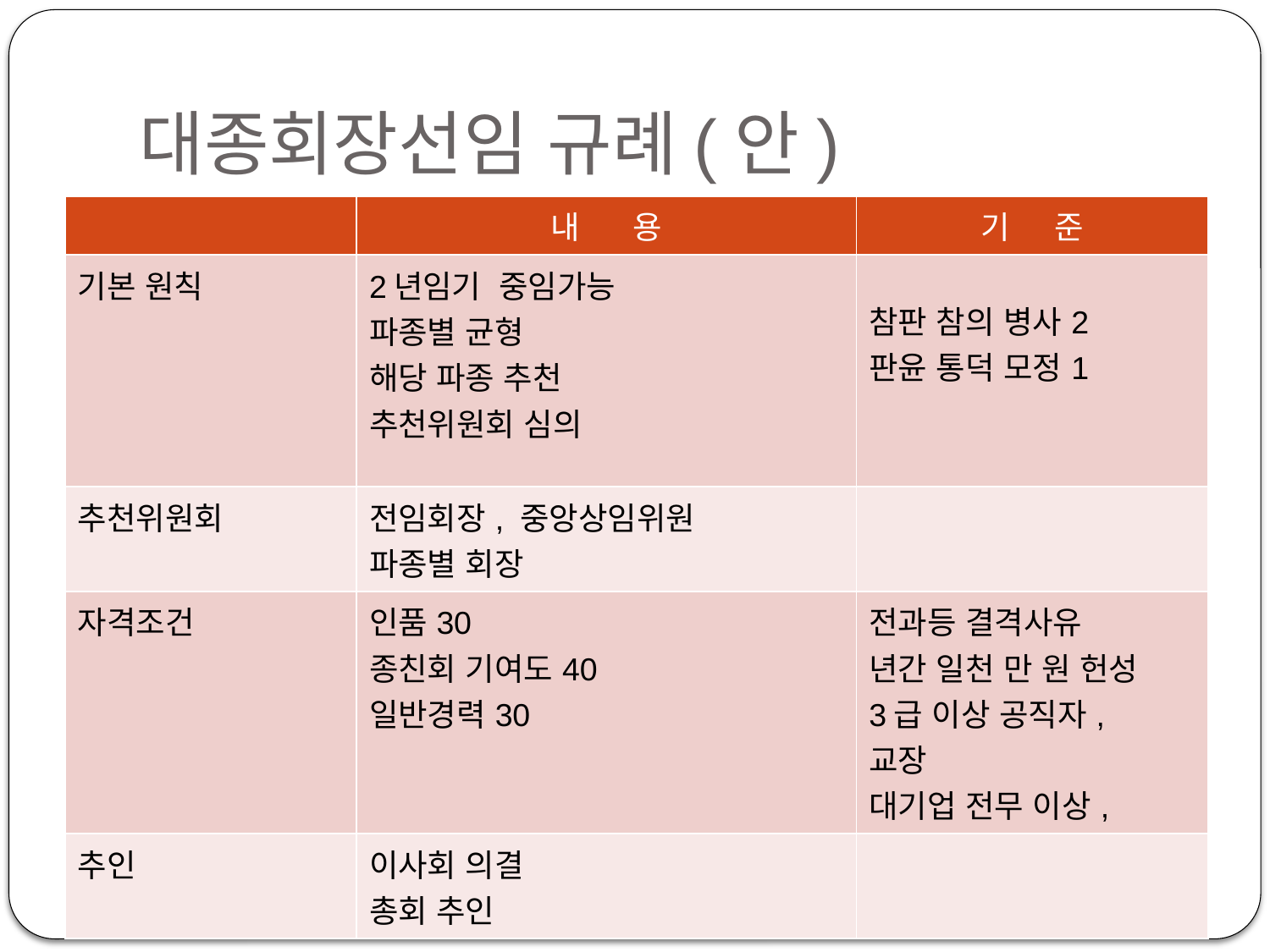

# 대종회장선임 규례(안)
|  | 내 용 | 기 준 |
| --- | --- | --- |
| 기본 원칙 | 2년임기 중임가능 파종별 균형 해당 파종 추천 추천위원회 심의 | 참판 참의 병사2 판윤 통덕 모정1 |
| 추천위원회 | 전임회장, 중앙상임위원 파종별 회장 |  |
| 자격조건 | 인품30 종친회 기여도40 일반경력30 | 전과등 결격사유 년간 일천 만 원 헌성 3급 이상 공직자, 교장 대기업 전무 이상, |
| 추인 | 이사회 의결 총회 추인 |  |